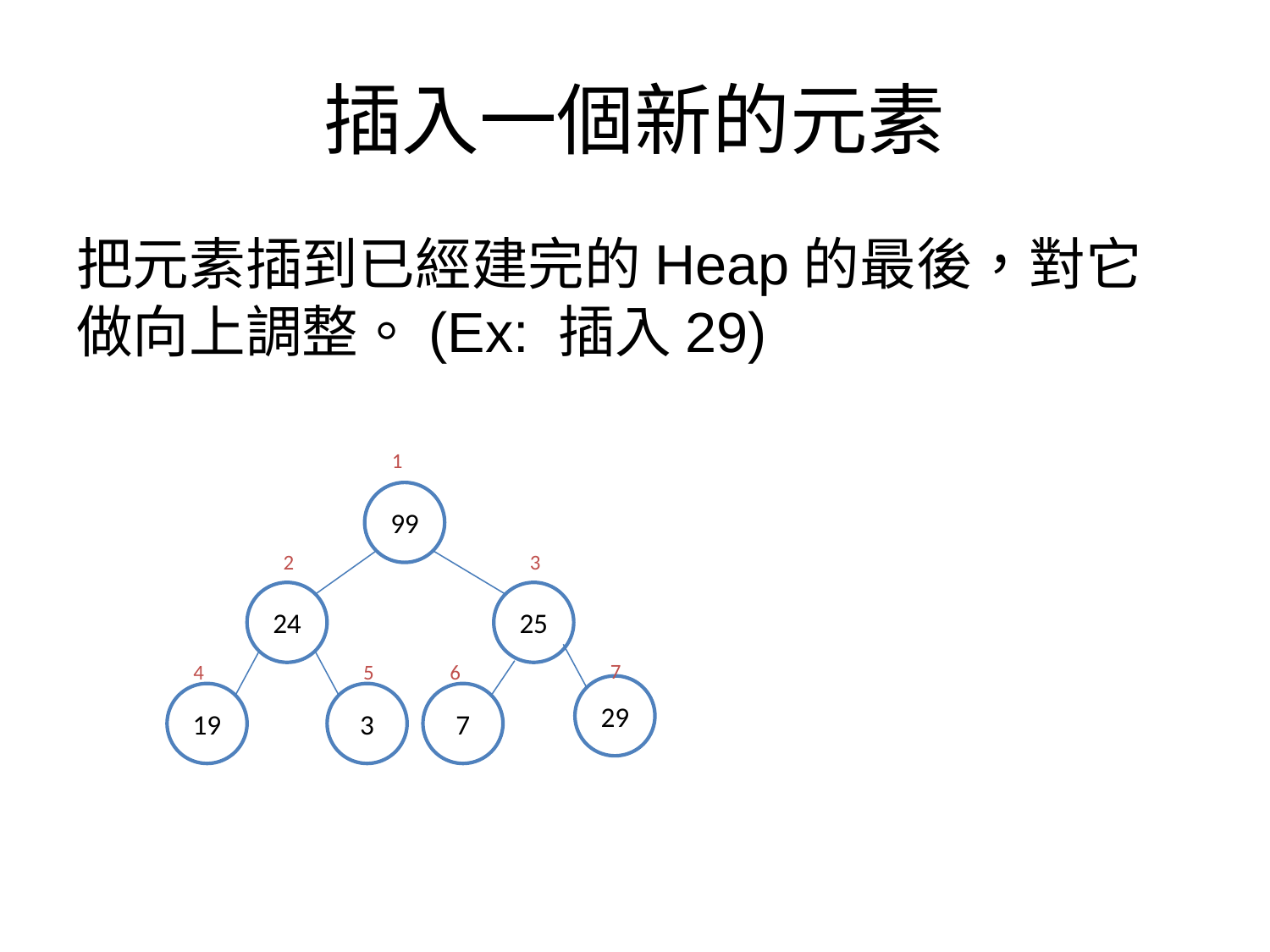

# 插入一個新的元素
把元素插到已經建完的Heap的最後，對它做向上調整。(Ex: 插入29)
1
99
24
25
19
3
7
2
3
4
5
6
7
29